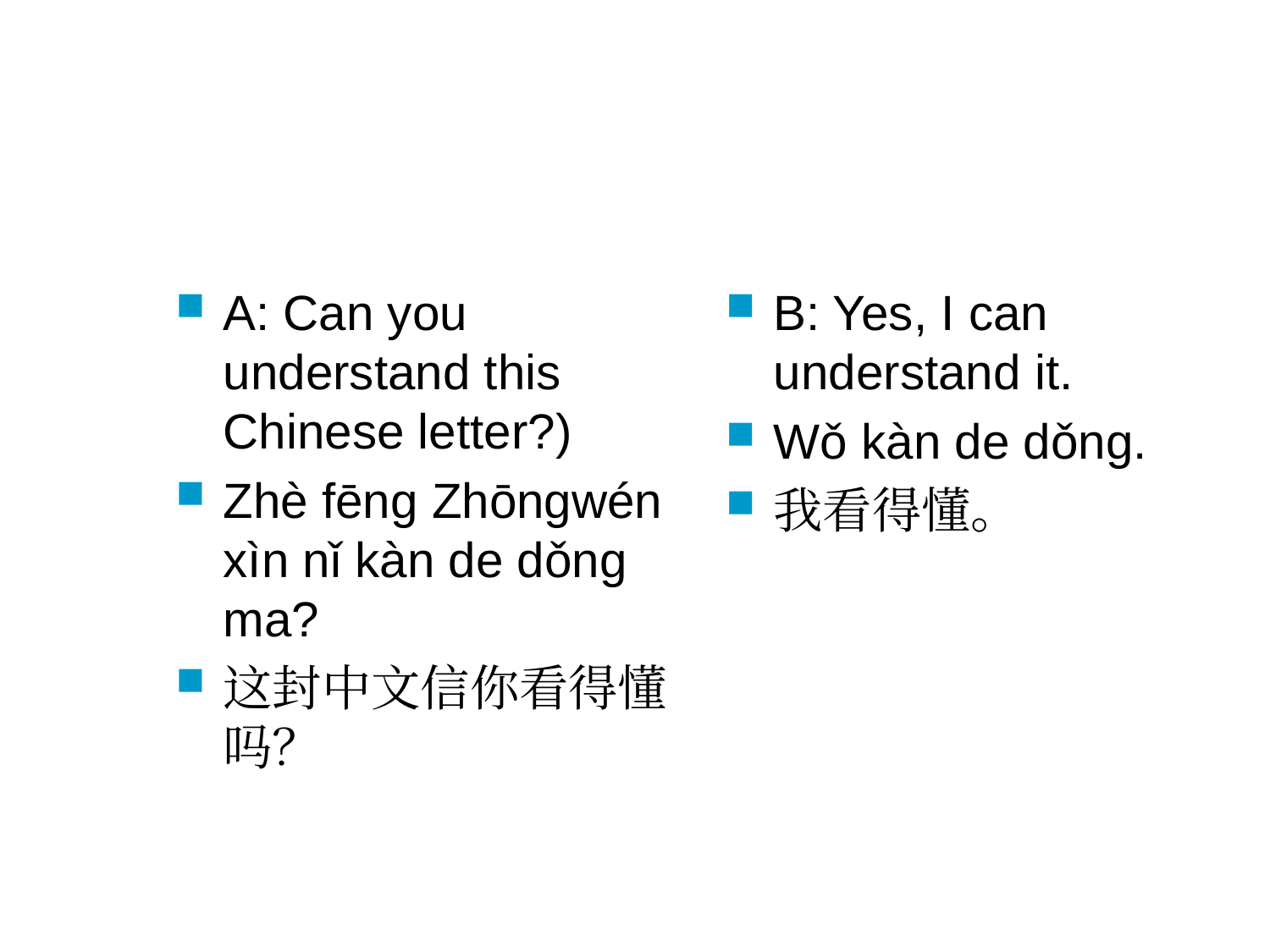

#
A: Can you understand this Chinese letter?)
Zhè fēng Zhōngwén xìn nǐ kàn de dǒng ma?
这封中文信你看得懂吗？
B: Yes, I can understand it.
Wǒ kàn de dǒng.
我看得懂。